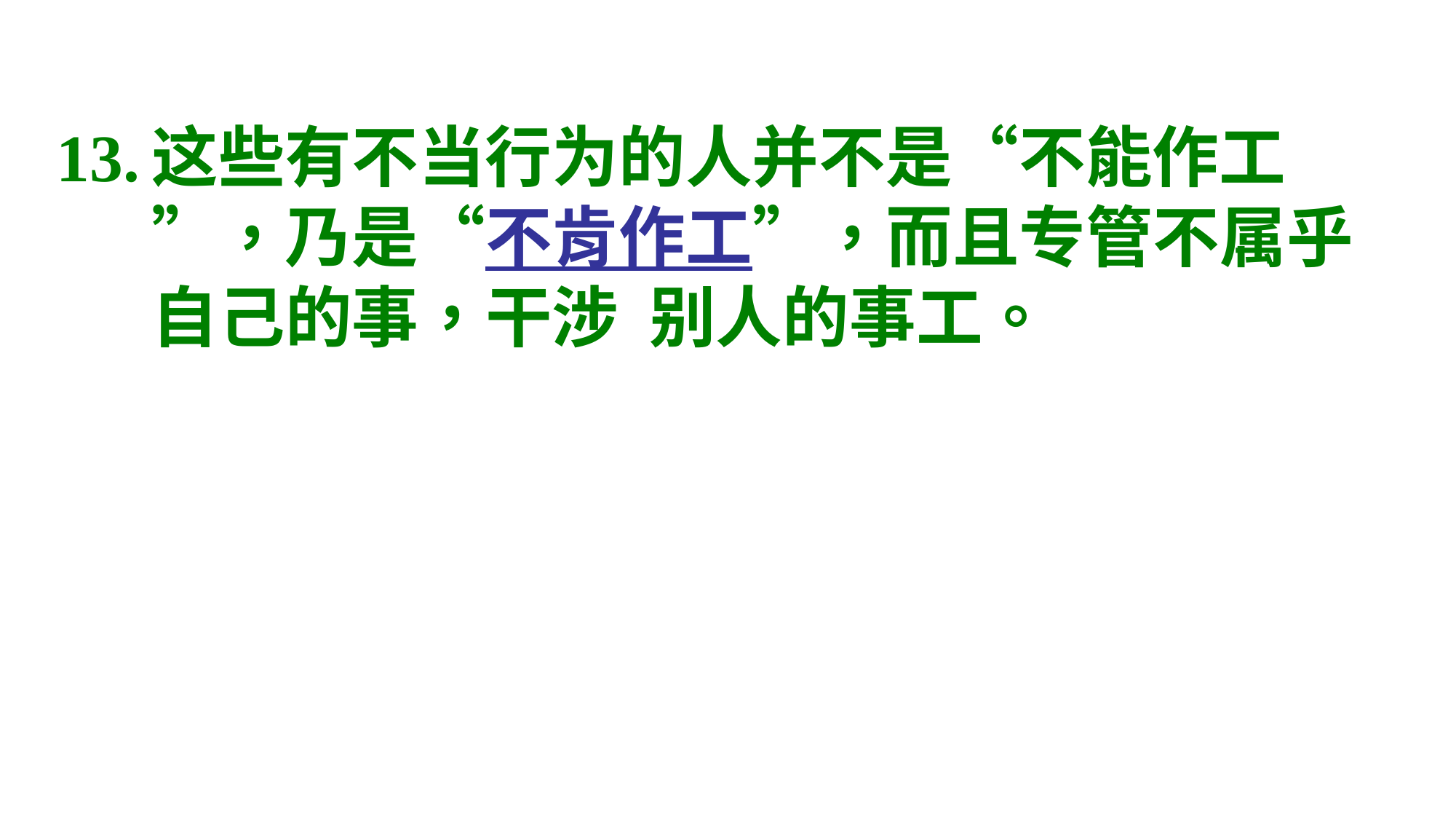

13.	这些有不当行为的人并不是“不能作工”，乃是“不肯作工”，而且专管不属乎自己的事，干涉  别人的事工。